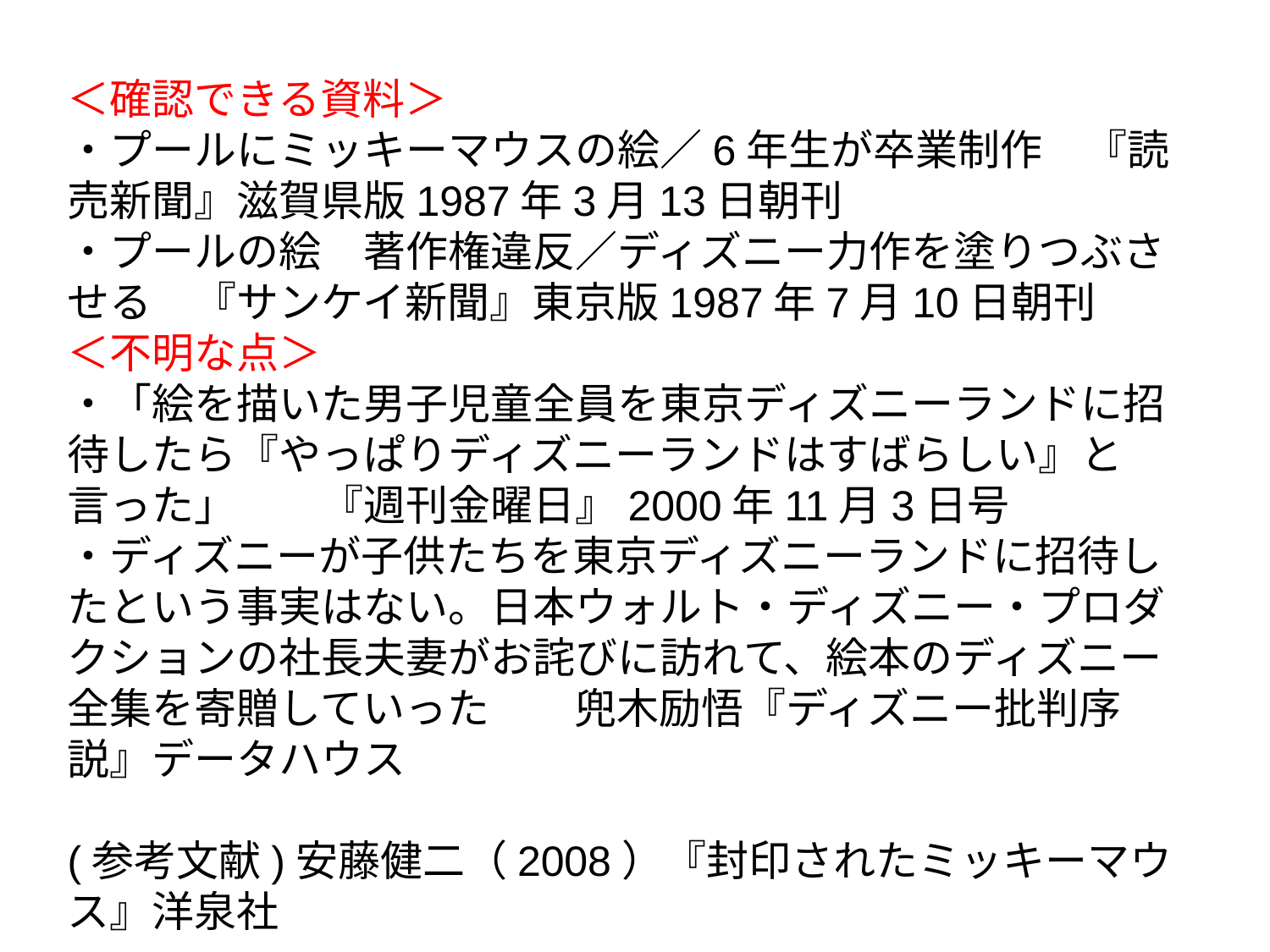

＜確認できる資料＞
・プールにミッキーマウスの絵／6年生が卒業制作　『読売新聞』滋賀県版1987年3月13日朝刊
・プールの絵　著作権違反／ディズニー力作を塗りつぶさせる　『サンケイ新聞』東京版1987年7月10日朝刊
＜不明な点＞
・「絵を描いた男子児童全員を東京ディズニーランドに招待したら『やっぱりディズニーランドはすばらしい』と言った」　　『週刊金曜日』2000年11月3日号
・ディズニーが子供たちを東京ディズニーランドに招待したという事実はない。日本ウォルト・ディズニー・プロダクションの社長夫妻がお詫びに訪れて、絵本のディズニー全集を寄贈していった　　兜木励悟『ディズニー批判序説』データハウス

(参考文献)安藤健二（2008）『封印されたミッキーマウス』洋泉社